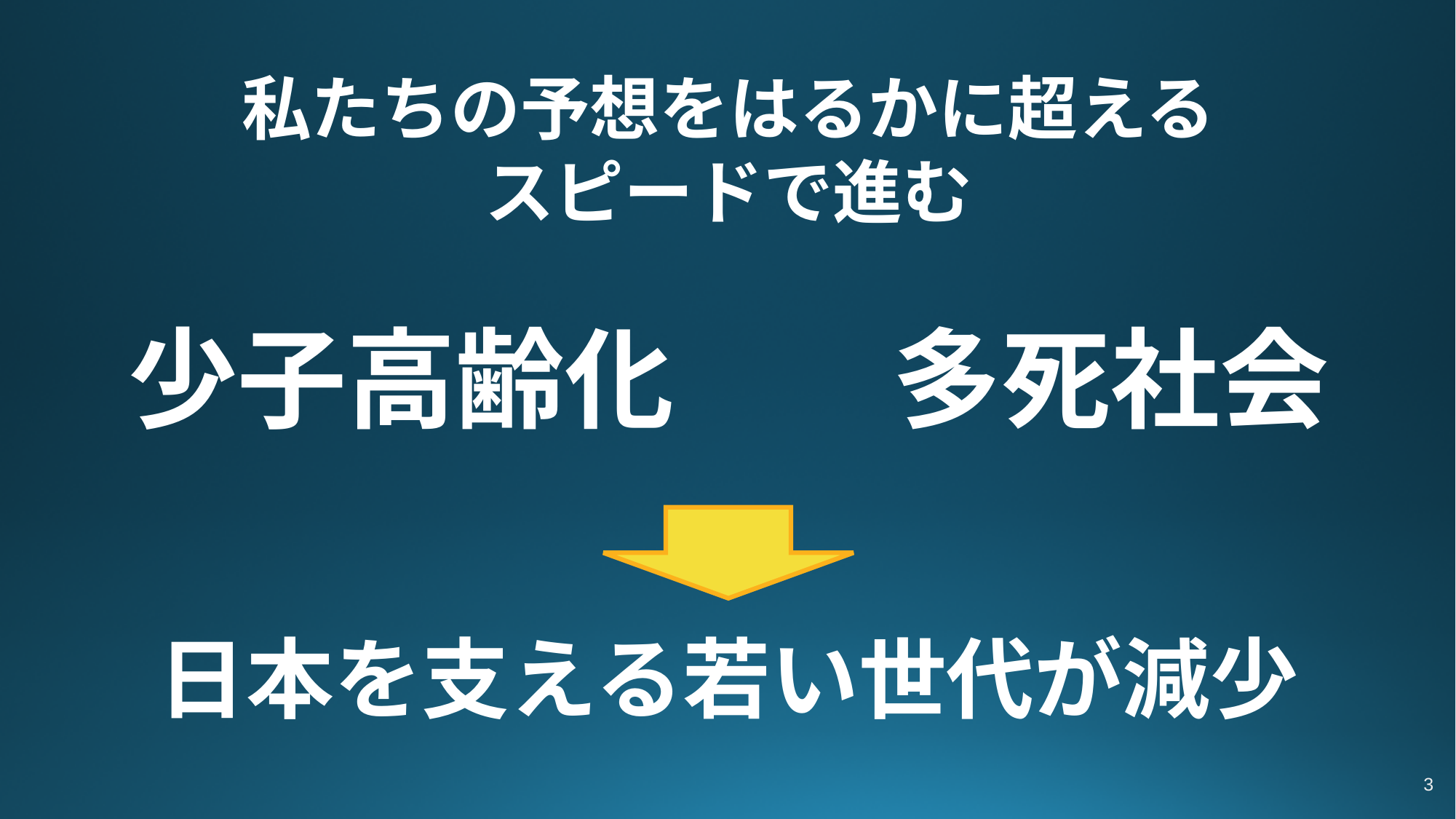

私たちの予想をはるかに超える
スピードで進む
少子高齢化　　多死社会

日本を支える若い世代が減少
3